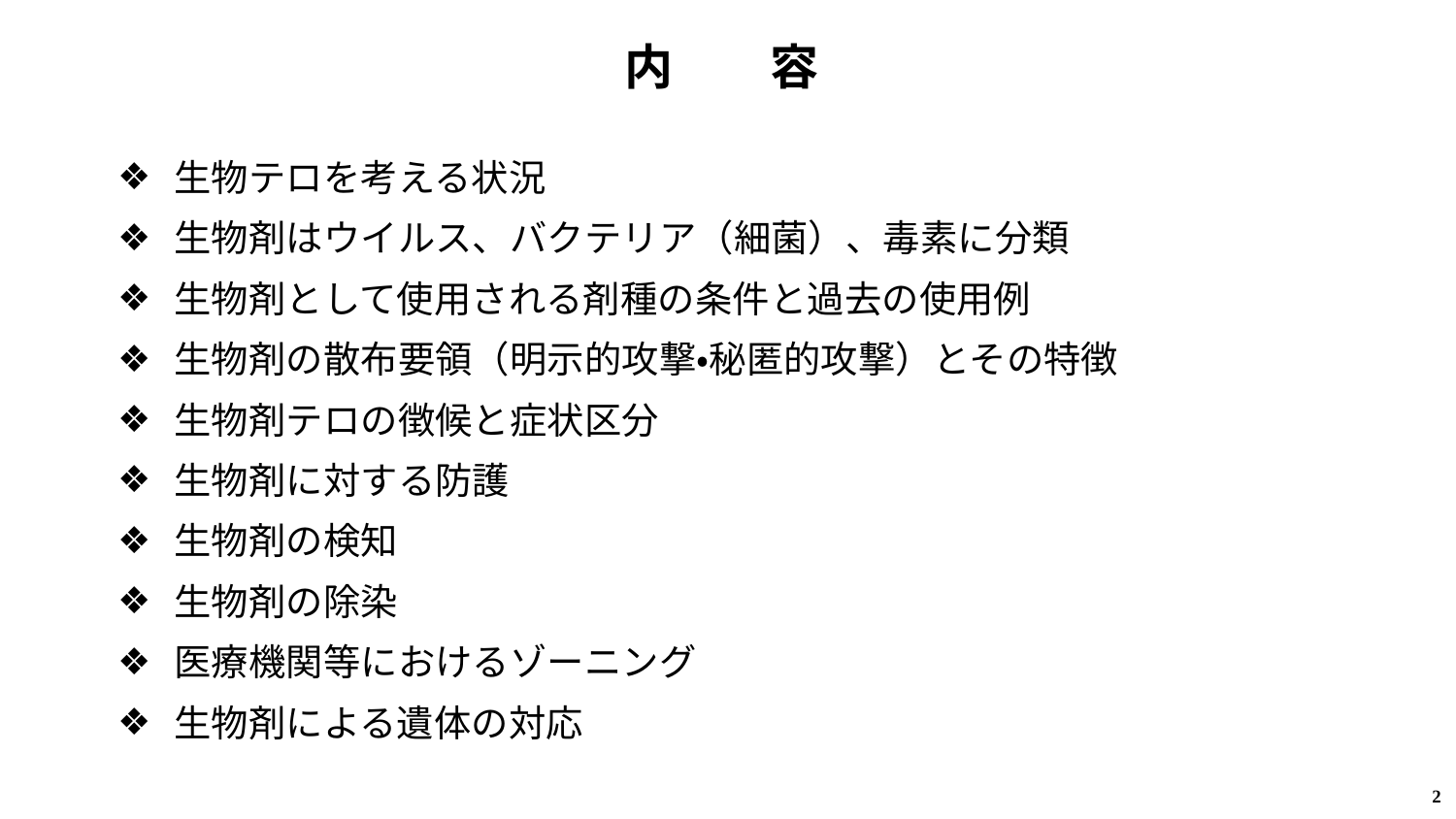

# 内　　容
生物テロを考える状況
生物剤はウイルス、バクテリア（細菌）、毒素に分類
生物剤として使用される剤種の条件と過去の使用例
生物剤の散布要領（明示的攻撃・秘匿的攻撃）とその特徴
生物剤テロの徴候と症状区分
生物剤に対する防護
生物剤の検知
生物剤の除染
医療機関等におけるゾーニング
生物剤による遺体の対応

2